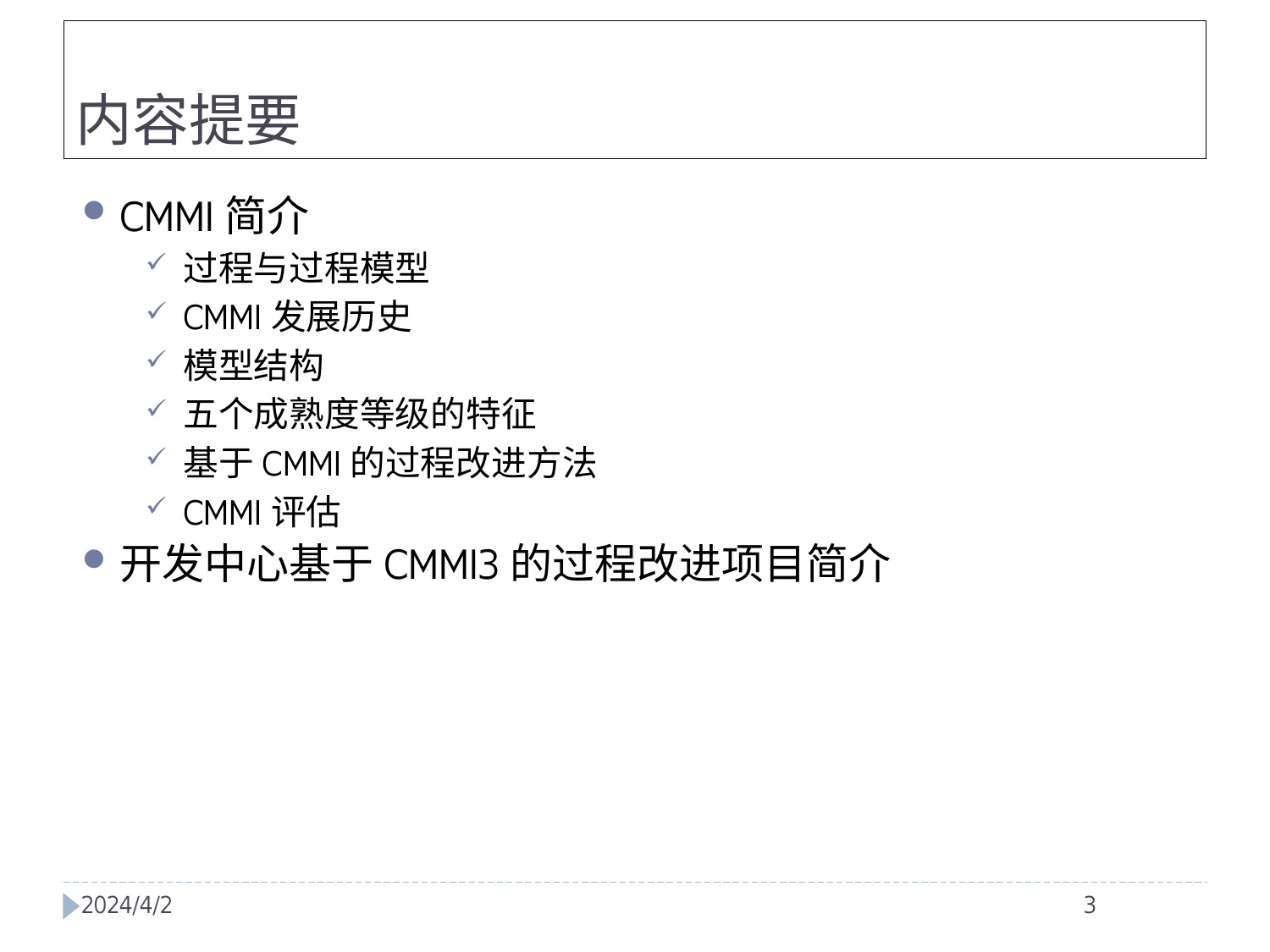

内容提要
CMMI简介
过程与过程模型
CMMI发展历史
模型结构
五个成熟度等级的特征
基于CMMI的过程改进方法
CMMI评估
开发中心基于CMMI3的过程改进项目简介
2024/4/2
3